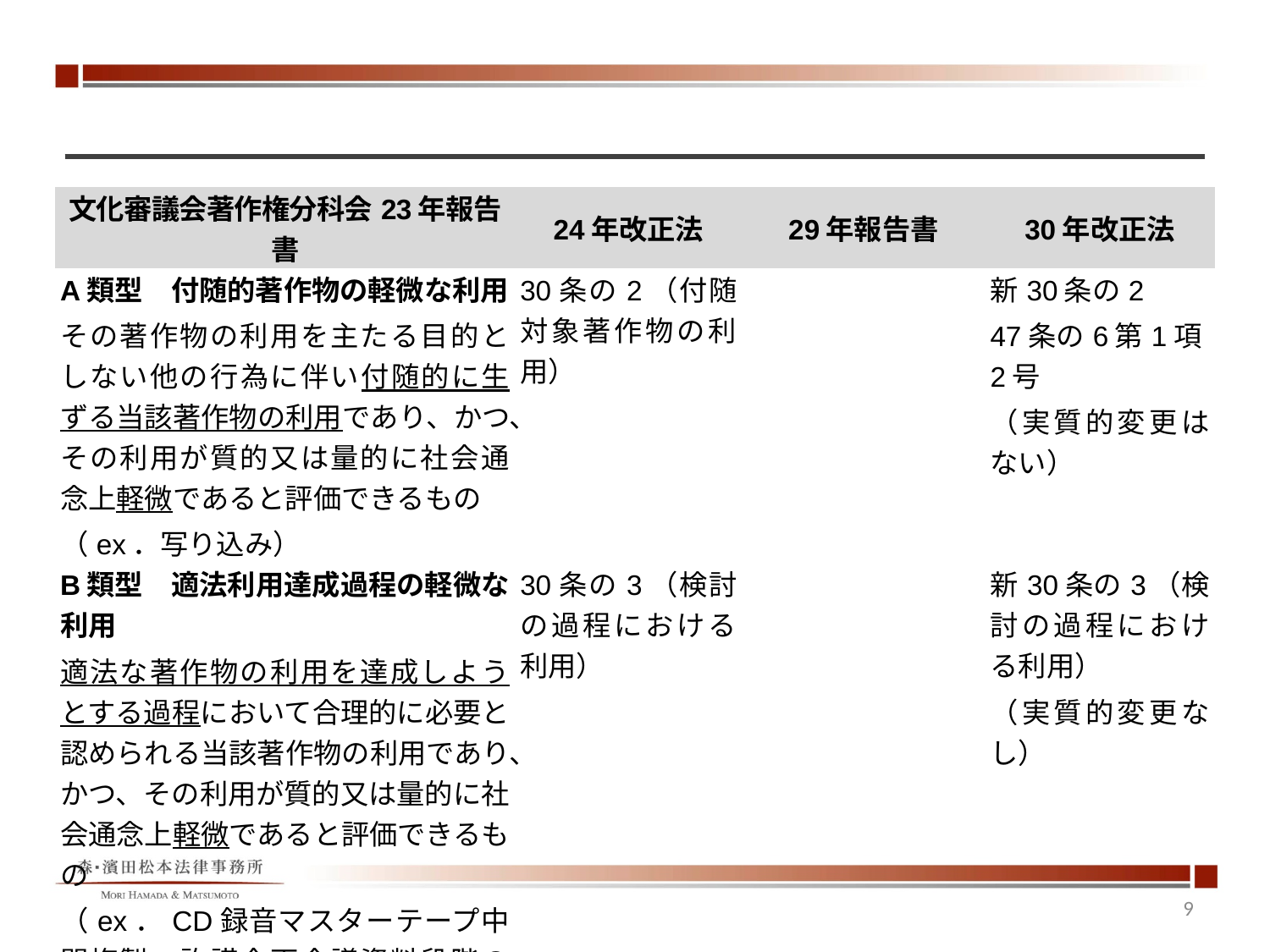

#
| 文化審議会著作権分科会23年報告書 | 24年改正法 | 29年報告書 | 30年改正法 |
| --- | --- | --- | --- |
| A類型　付随的著作物の軽微な利用 その著作物の利用を主たる目的としない他の行為に伴い付随的に生ずる当該著作物の利用であり、かつ、その利用が質的又は量的に社会通念上軽微であると評価できるもの （ex．写り込み） | 30条の2（付随対象著作物の利用） |  | 新30条の2 47条の6第1項2号 （実質的変更はない） |
| B類型　適法利用達成過程の軽微な利用 適法な著作物の利用を達成しようとする過程において合理的に必要と認められる当該著作物の利用であり、かつ、その利用が質的又は量的に社会通念上軽微であると評価できるもの （ex．CD録音マスターテープ中間複製、許諾企画会議資料段階の複製） | 30条の3（検討の過程における利用） |  | 新30条の3（検討の過程における利用） （実質的変更なし） |
9